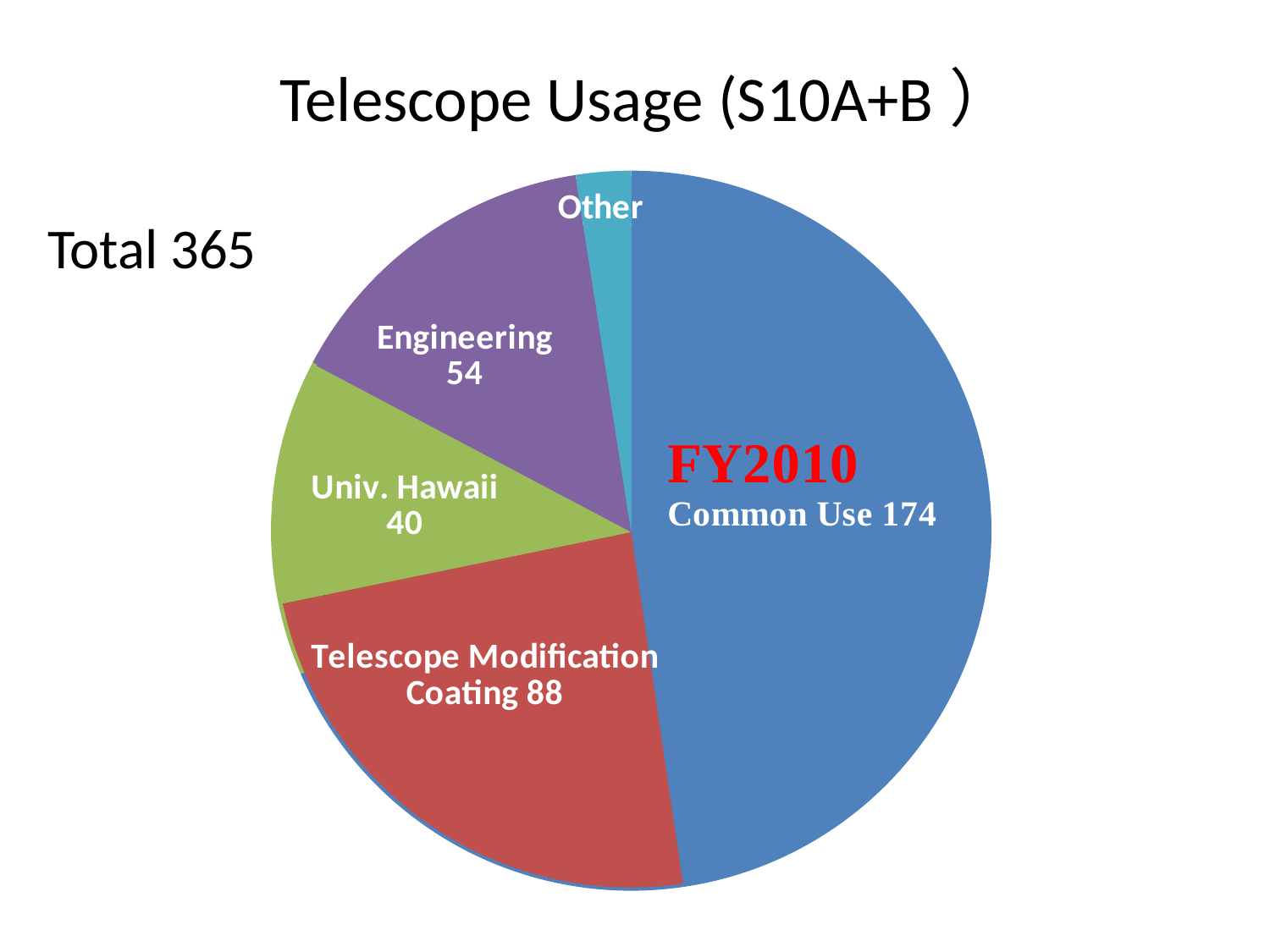

Telescope Usage (S10A+B）
# 技術試験
54夜

### Chart

| Category |  |
|---|---|
Other
Engineering
54
Univ. Hawaii
52
Common Use 250

### Chart

| Category |  |
|---|---|
Total 365